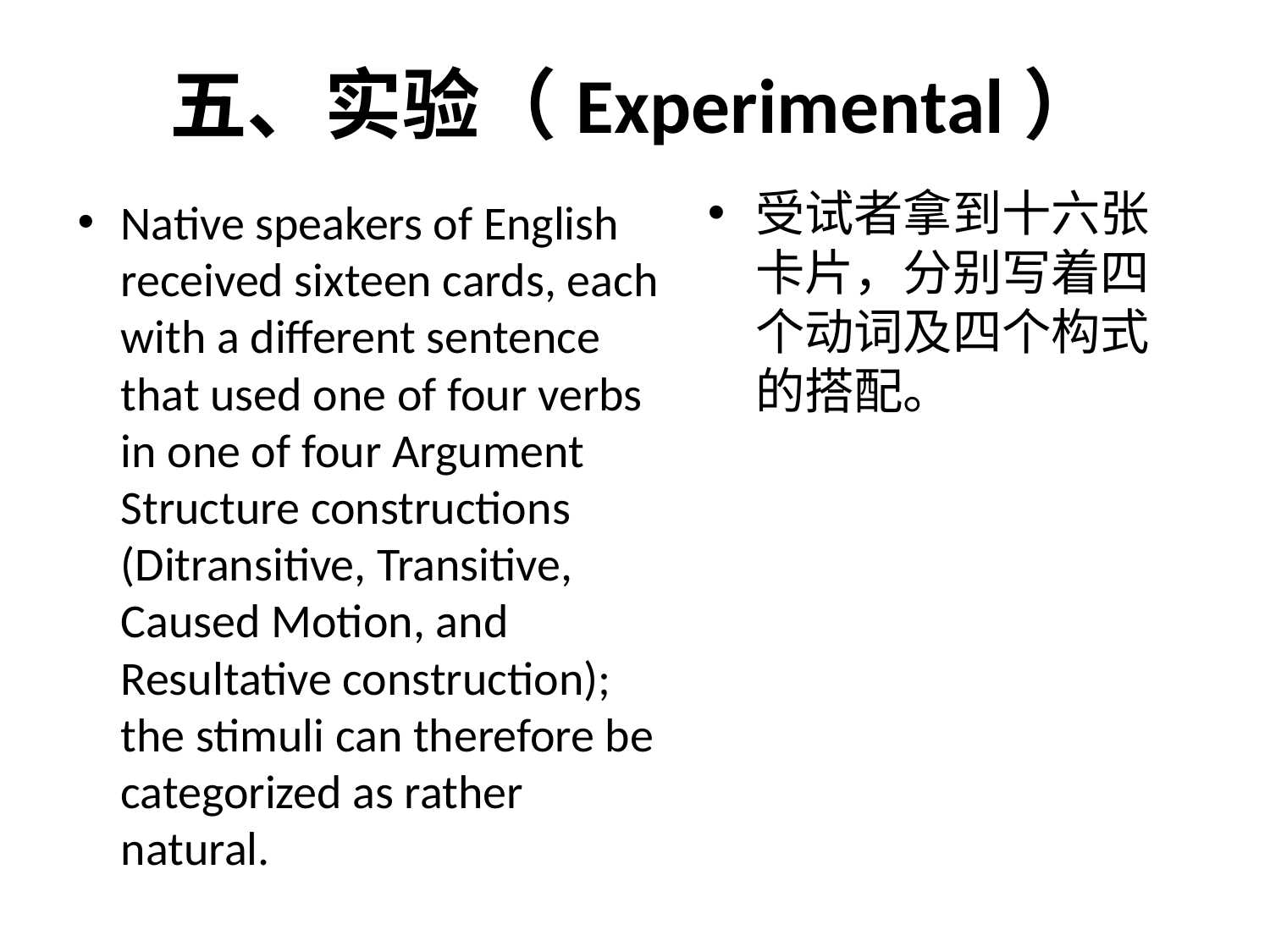

# 五、实验（Experimental）
受试者拿到十六张卡片，分别写着四个动词及四个构式的搭配。
Native speakers of English received sixteen cards, each with a different sentence that used one of four verbs in one of four Argument Structure constructions (Ditransitive, Transitive, Caused Motion, and Resultative construction); the stimuli can therefore be categorized as rather natural.